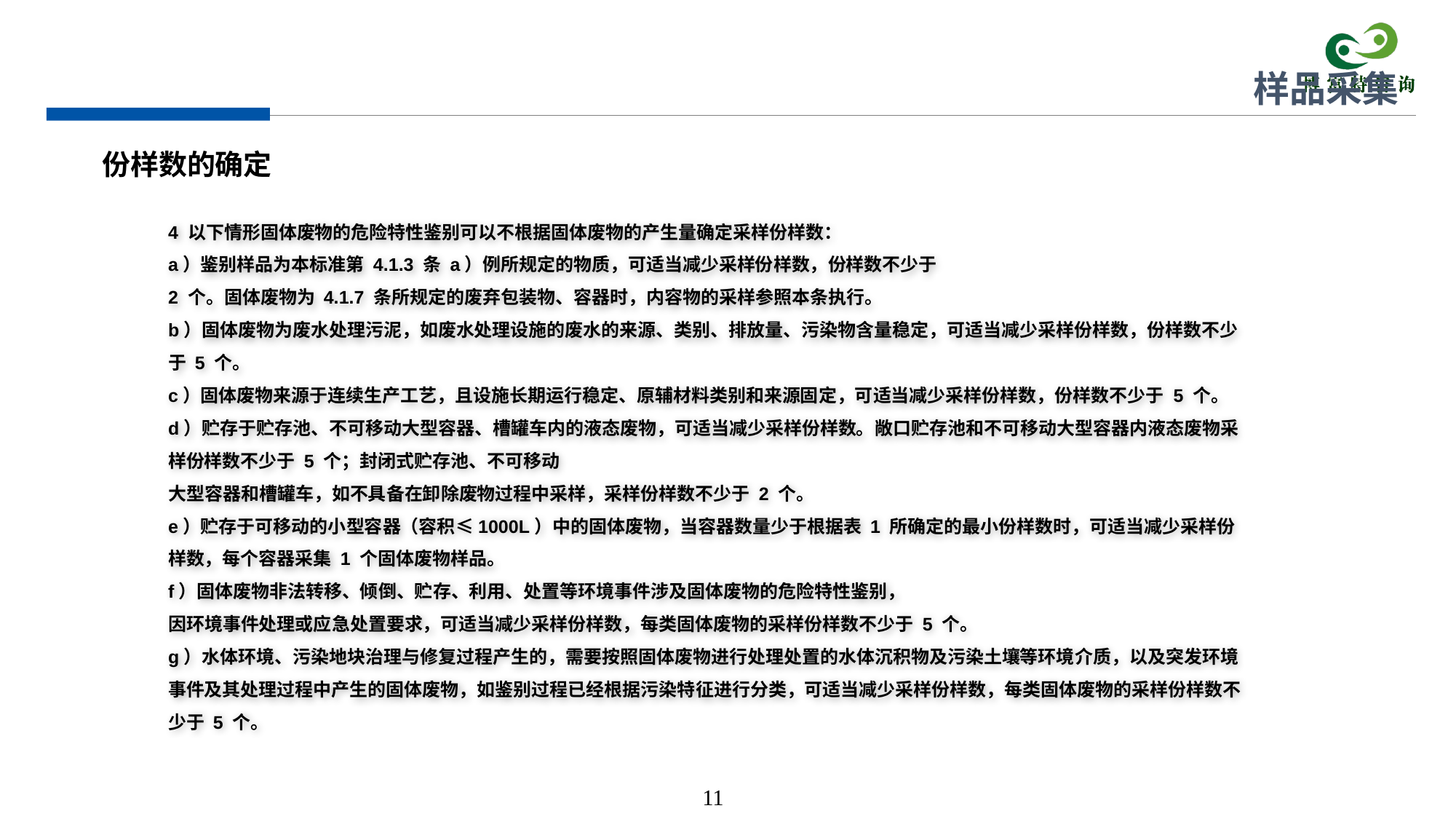

样品采集
份样数的确定
4 以下情形固体废物的危险特性鉴别可以不根据固体废物的产生量确定采样份样数：
a）鉴别样品为本标准第 4.1.3 条 a）例所规定的物质，可适当减少采样份样数，份样数不少于
2 个。固体废物为 4.1.7 条所规定的废弃包装物、容器时，内容物的采样参照本条执行。
b）固体废物为废水处理污泥，如废水处理设施的废水的来源、类别、排放量、污染物含量稳定，可适当减少采样份样数，份样数不少于 5 个。
c）固体废物来源于连续生产工艺，且设施长期运行稳定、原辅材料类别和来源固定，可适当减少采样份样数，份样数不少于 5 个。
d）贮存于贮存池、不可移动大型容器、槽罐车内的液态废物，可适当减少采样份样数。敞口贮存池和不可移动大型容器内液态废物采样份样数不少于 5 个；封闭式贮存池、不可移动
大型容器和槽罐车，如不具备在卸除废物过程中采样，采样份样数不少于 2 个。
e）贮存于可移动的小型容器（容积≤1000L）中的固体废物，当容器数量少于根据表 1 所确定的最小份样数时，可适当减少采样份样数，每个容器采集 1 个固体废物样品。
f）固体废物非法转移、倾倒、贮存、利用、处置等环境事件涉及固体废物的危险特性鉴别，
因环境事件处理或应急处置要求，可适当减少采样份样数，每类固体废物的采样份样数不少于 5 个。
g）水体环境、污染地块治理与修复过程产生的，需要按照固体废物进行处理处置的水体沉积物及污染土壤等环境介质，以及突发环境事件及其处理过程中产生的固体废物，如鉴别过程已经根据污染特征进行分类，可适当减少采样份样数，每类固体废物的采样份样数不少于 5 个。